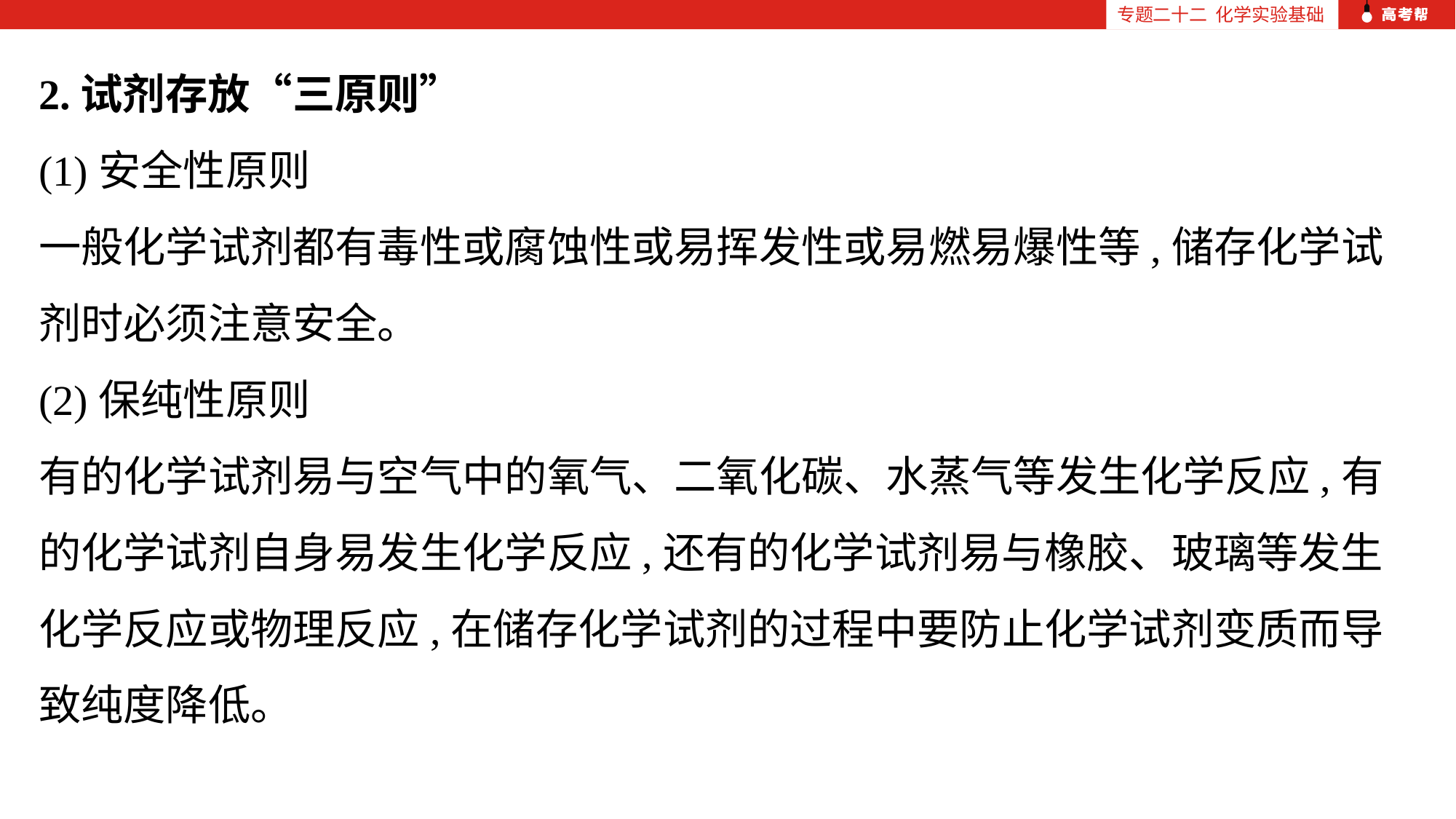

专题二十二  化学实验基础
2.试剂存放“三原则”
(1)安全性原则
一般化学试剂都有毒性或腐蚀性或易挥发性或易燃易爆性等,储存化学试剂时必须注意安全。
(2)保纯性原则
有的化学试剂易与空气中的氧气、二氧化碳、水蒸气等发生化学反应,有的化学试剂自身易发生化学反应,还有的化学试剂易与橡胶、玻璃等发生化学反应或物理反应,在储存化学试剂的过程中要防止化学试剂变质而导致纯度降低。